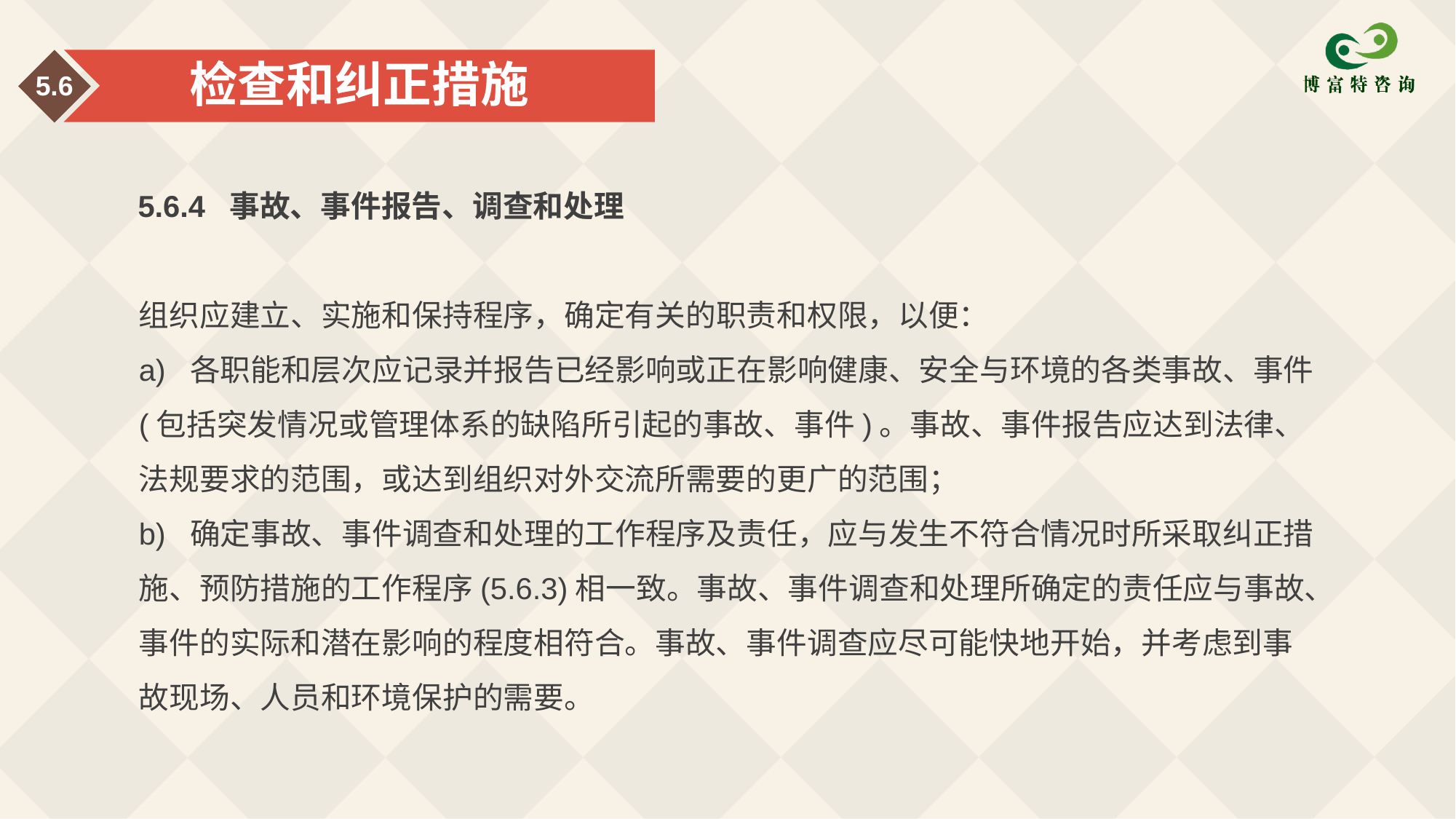

检查和纠正措施

5.6
5.6.4  事故、事件报告、调查和处理
组织应建立、实施和保持程序，确定有关的职责和权限，以便：
a)  各职能和层次应记录并报告已经影响或正在影响健康、安全与环境的各类事故、事件(包括突发情况或管理体系的缺陷所引起的事故、事件)。事故、事件报告应达到法律、法规要求的范围，或达到组织对外交流所需要的更广的范围；
b)  确定事故、事件调查和处理的工作程序及责任，应与发生不符合情况时所采取纠正措施、预防措施的工作程序(5.6.3)相一致。事故、事件调查和处理所确定的责任应与事故、事件的实际和潜在影响的程度相符合。事故、事件调查应尽可能快地开始，并考虑到事故现场、人员和环境保护的需要。